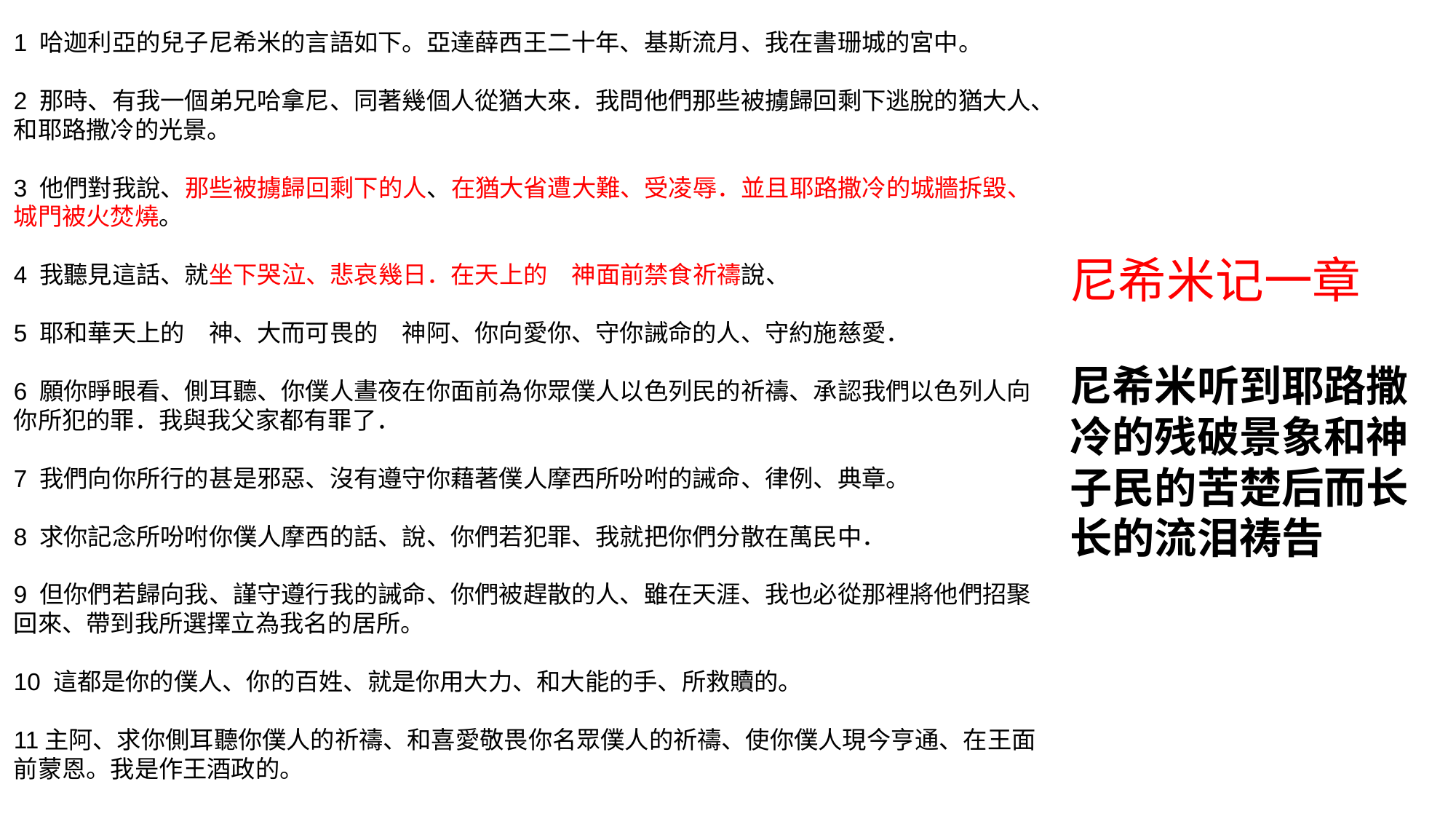

1 哈迦利亞的兒子尼希米的言語如下。亞達薛西王二十年、基斯流月、我在書珊城的宮中。
2 那時、有我一個弟兄哈拿尼、同著幾個人從猶大來．我問他們那些被擄歸回剩下逃脫的猶大人、和耶路撒冷的光景。
3 他們對我說、那些被擄歸回剩下的人、在猶大省遭大難、受凌辱．並且耶路撒冷的城牆拆毀、城門被火焚燒。
4 我聽見這話、就坐下哭泣、悲哀幾日．在天上的　神面前禁食祈禱說、
5 耶和華天上的　神、大而可畏的　神阿、你向愛你、守你誡命的人、守約施慈愛．
6 願你睜眼看、側耳聽、你僕人晝夜在你面前為你眾僕人以色列民的祈禱、承認我們以色列人向你所犯的罪．我與我父家都有罪了．
7 我們向你所行的甚是邪惡、沒有遵守你藉著僕人摩西所吩咐的誡命、律例、典章。
8 求你記念所吩咐你僕人摩西的話、說、你們若犯罪、我就把你們分散在萬民中．
9 但你們若歸向我、謹守遵行我的誡命、你們被趕散的人、雖在天涯、我也必從那裡將他們招聚回來、帶到我所選擇立為我名的居所。
10 這都是你的僕人、你的百姓、就是你用大力、和大能的手、所救贖的。
11主阿、求你側耳聽你僕人的祈禱、和喜愛敬畏你名眾僕人的祈禱、使你僕人現今亨通、在王面前蒙恩。我是作王酒政的。
尼希米记一章

尼希米听到耶路撒冷的残破景象和神子民的苦楚后而长长的流泪祷告